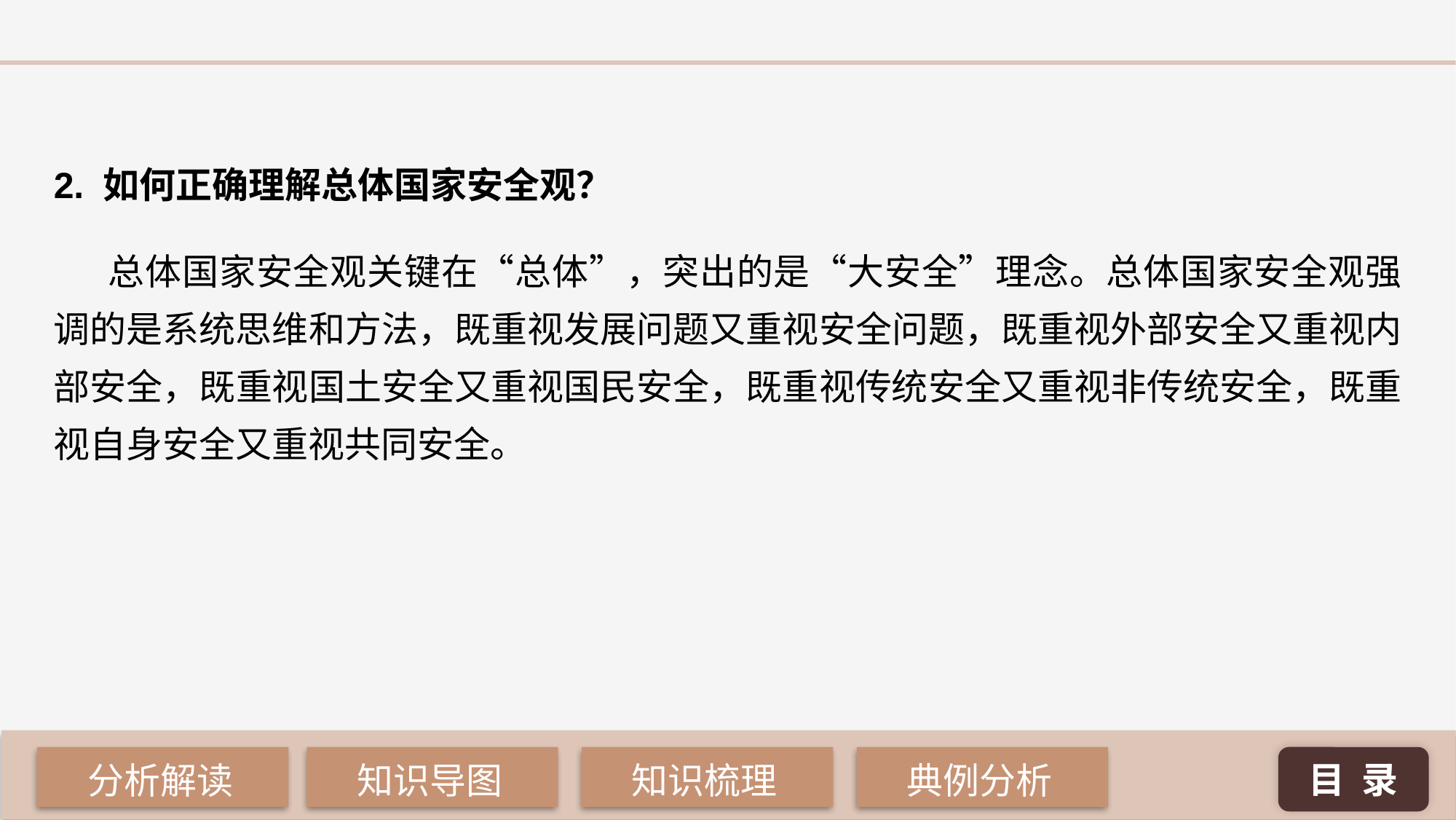

2. 如何正确理解总体国家安全观？
总体国家安全观关键在“总体”，突出的是“大安全”理念。总体国家安全观强调的是系统思维和方法，既重视发展问题又重视安全问题，既重视外部安全又重视内部安全，既重视国土安全又重视国民安全，既重视传统安全又重视非传统安全，既重视自身安全又重视共同安全。